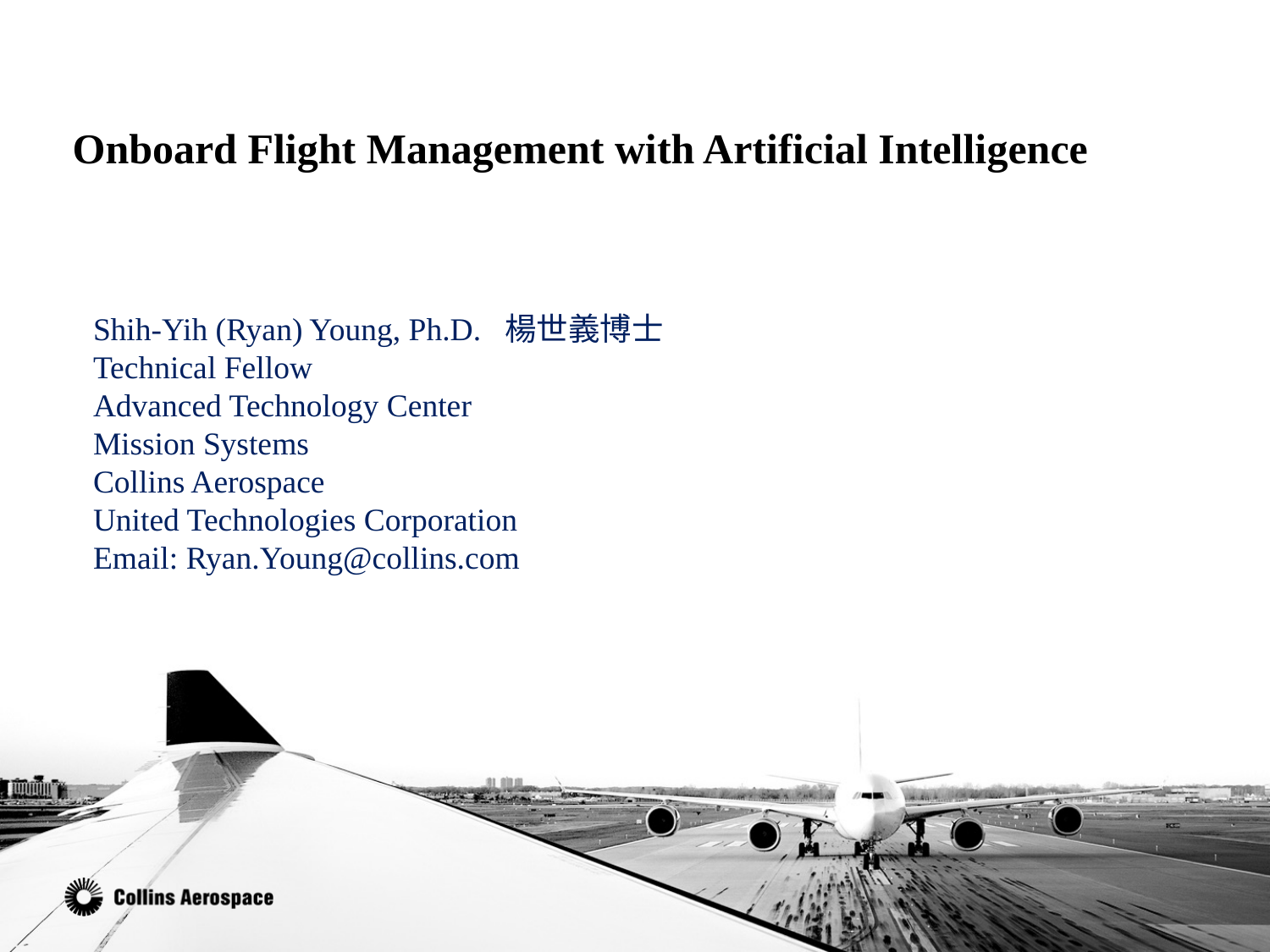

# Onboard Flight Management with Artificial Intelligence
Shih-Yih (Ryan) Young, Ph.D.  楊世義博士
Technical Fellow
Advanced Technology Center
Mission Systems
Collins Aerospace
United Technologies Corporation
Email: Ryan.Young@collins.com